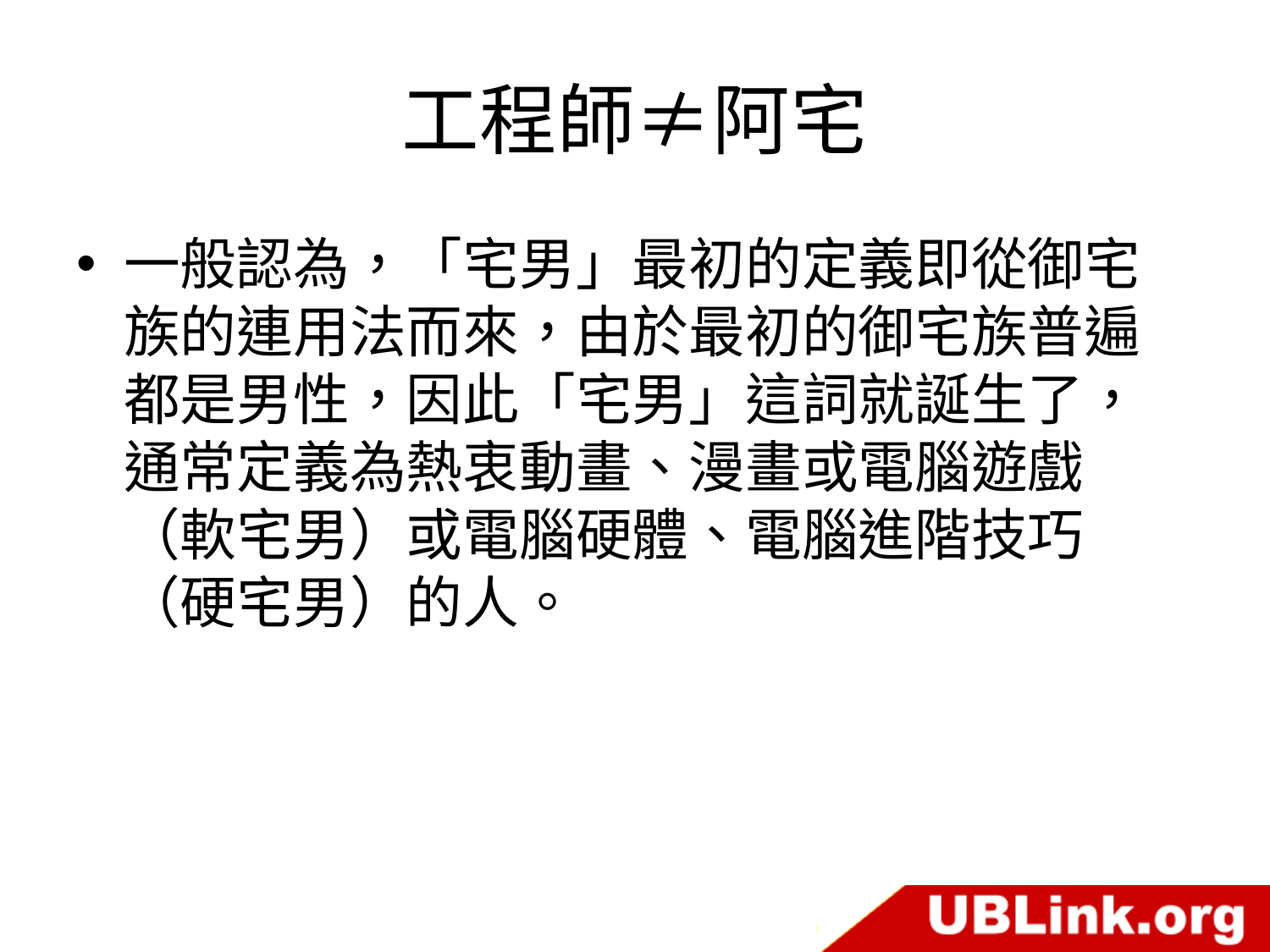

# 工程師≠阿宅
一般認為，「宅男」最初的定義即從御宅族的連用法而來，由於最初的御宅族普遍都是男性，因此「宅男」這詞就誕生了，通常定義為熱衷動畫、漫畫或電腦遊戲（軟宅男）或電腦硬體、電腦進階技巧（硬宅男）的人。